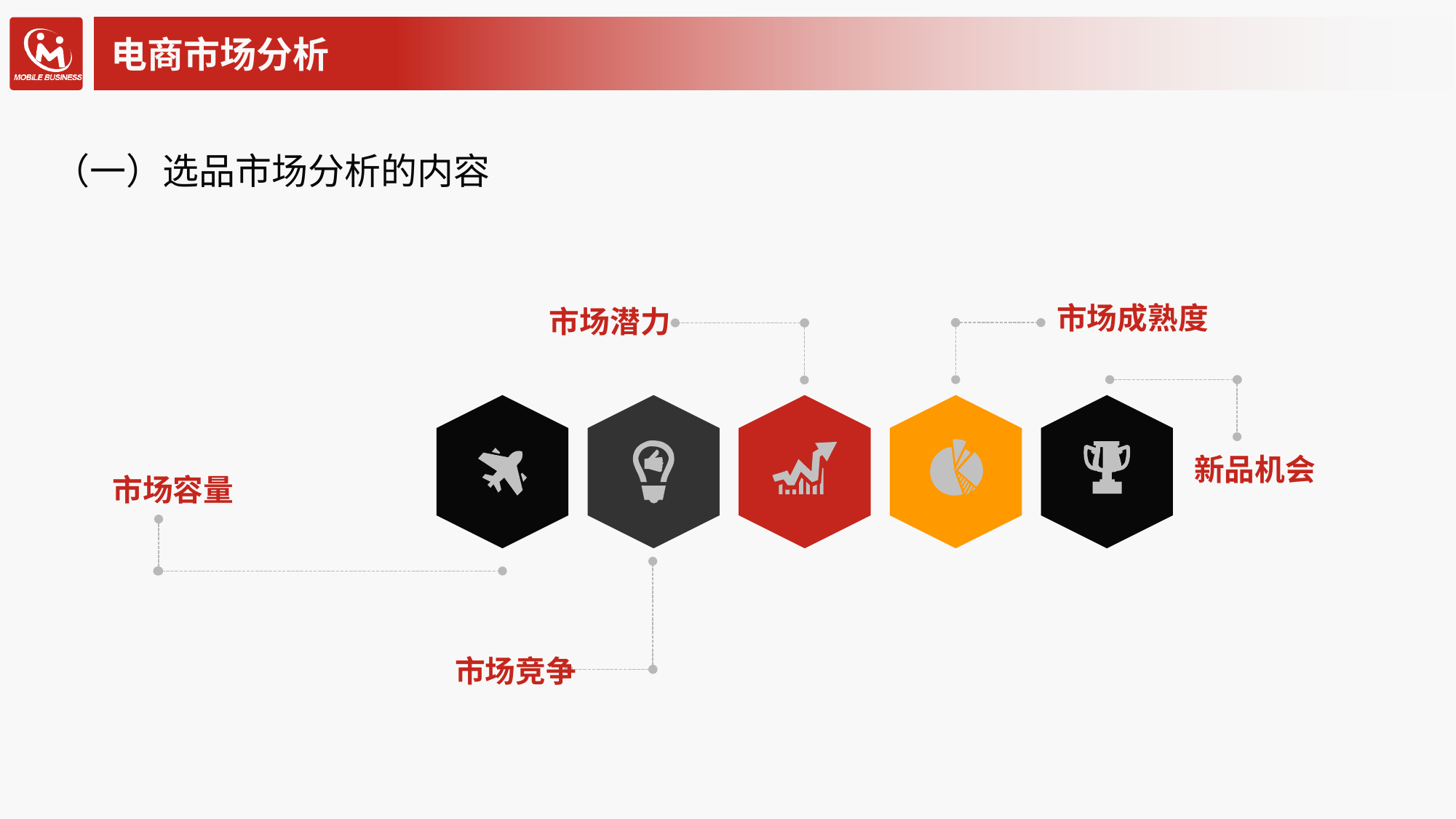

# 电商市场分析
（一）选品市场分析的内容
市场成熟度

市场潜力

新品机会

市场容量

市场竞争